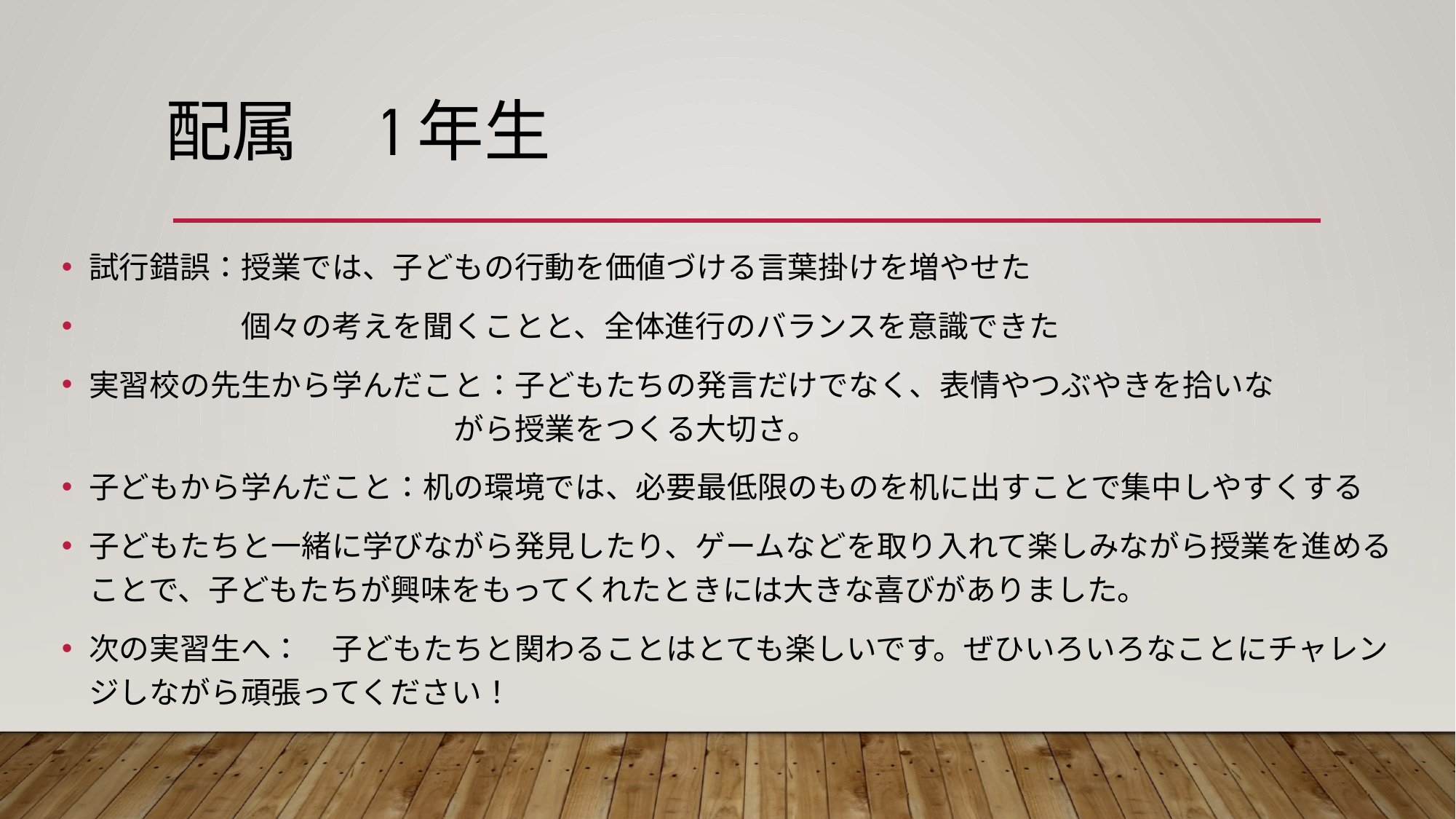

# 配属　1年生
試行錯誤：授業では、子どもの行動を価値づける言葉掛けを増やせた
　　　　　個々の考えを聞くことと、全体進行のバランスを意識できた
実習校の先生から学んだこと：子どもたちの発言だけでなく、表情やつぶやきを拾いな　　　　　　　　　　　　　　　がら授業をつくる大切さ。
子どもから学んだこと：机の環境では、必要最低限のものを机に出すことで集中しやすくする
子どもたちと一緒に学びながら発見したり、ゲームなどを取り入れて楽しみながら授業を進めることで、子どもたちが興味をもってくれたときには大きな喜びがありました。
次の実習生へ：　子どもたちと関わることはとても楽しいです。ぜひいろいろなことにチャレンジしながら頑張ってください！